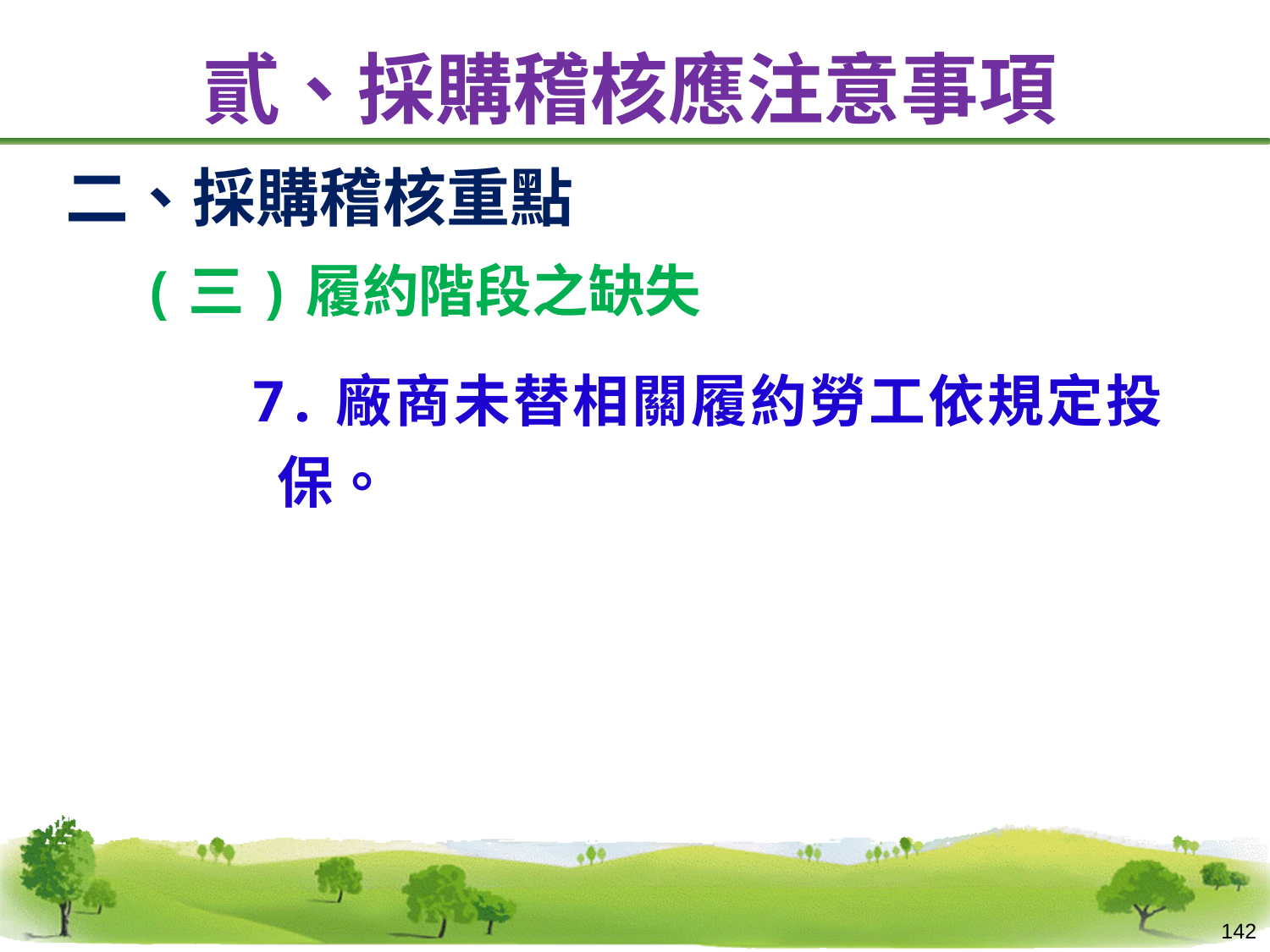

# 貳、採購稽核應注意事項
二、採購稽核重點
(三)履約階段之缺失
   7.廠商未替相關履約勞工依規定投保。

142